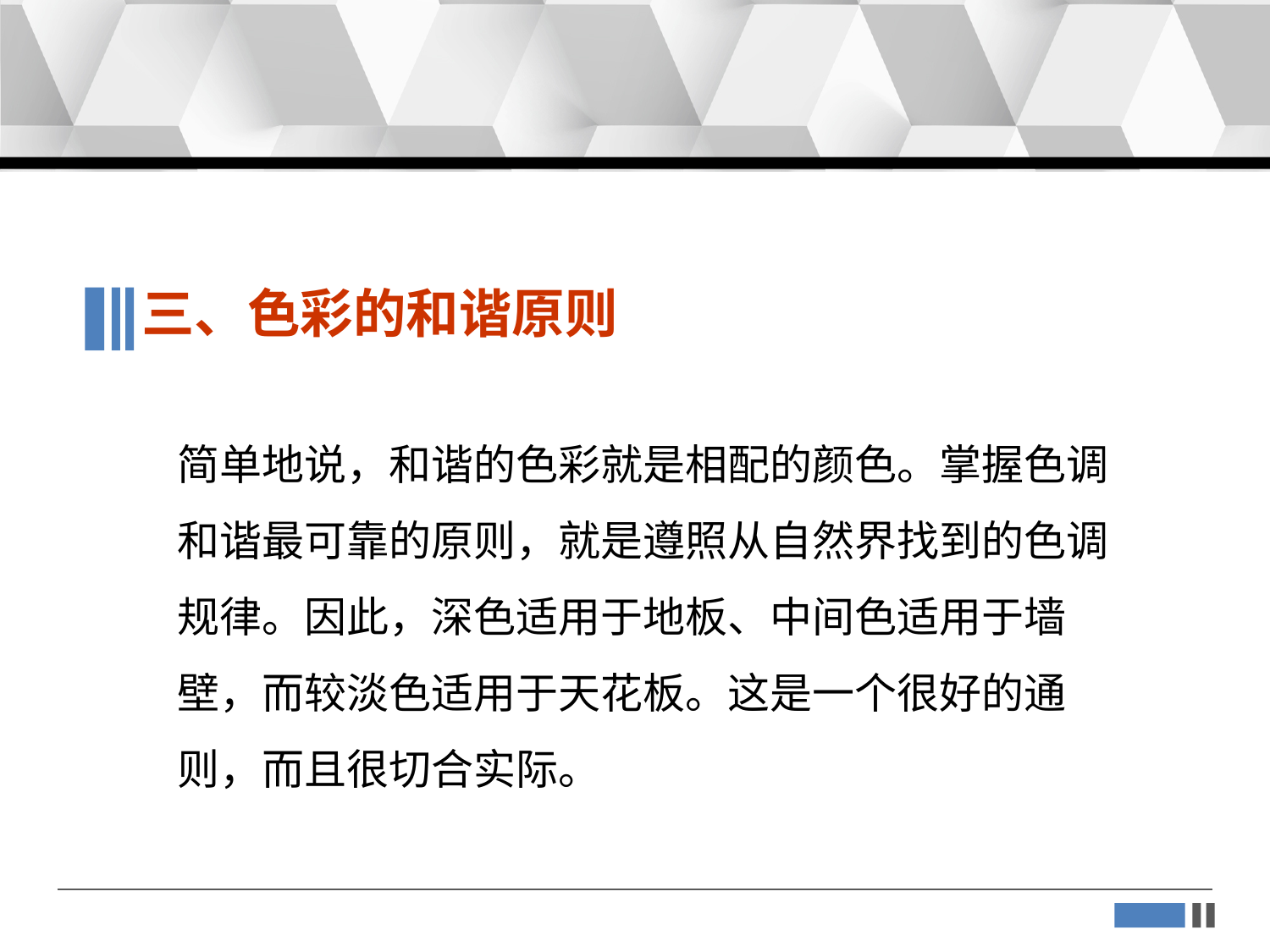

三、色彩的和谐原则

简单地说，和谐的色彩就是相配的颜色。掌握色调和谐最可靠的原则，就是遵照从自然界找到的色调规律。因此，深色适用于地板、中间色适用于墙壁，而较淡色适用于天花板。这是一个很好的通则，而且很切合实际。